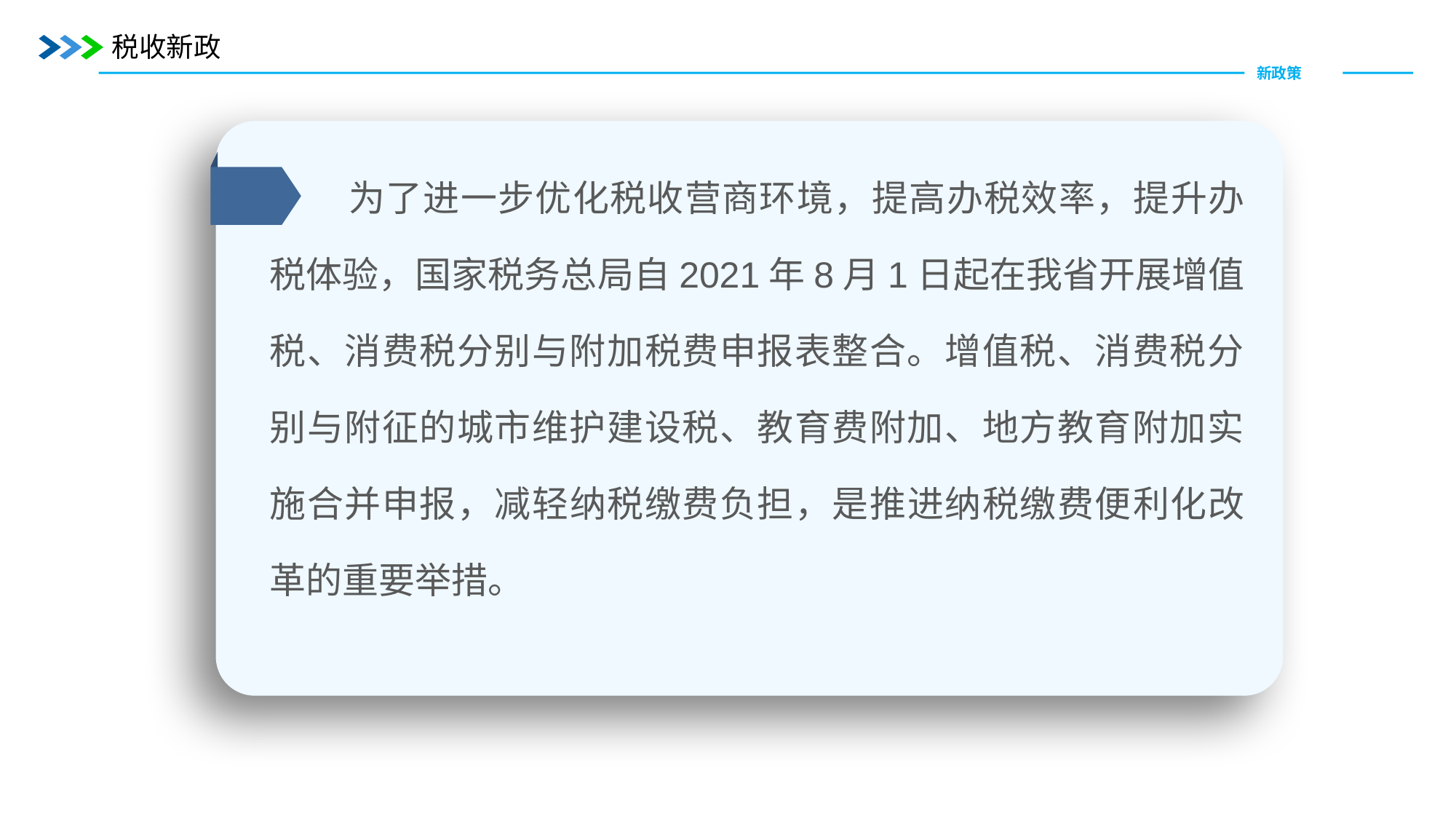

税收新政

新政策

          为了进一步优化税收营商环境，提高办税效率，提升办税体验，国家税务总局自2021年8月1日起在我省开展增值税、消费税分别与附加税费申报表整合。增值税、消费税分别与附征的城市维护建设税、教育费附加、地方教育附加实施合并申报，减轻纳税缴费负担，是推进纳税缴费便利化改革的重要举措。